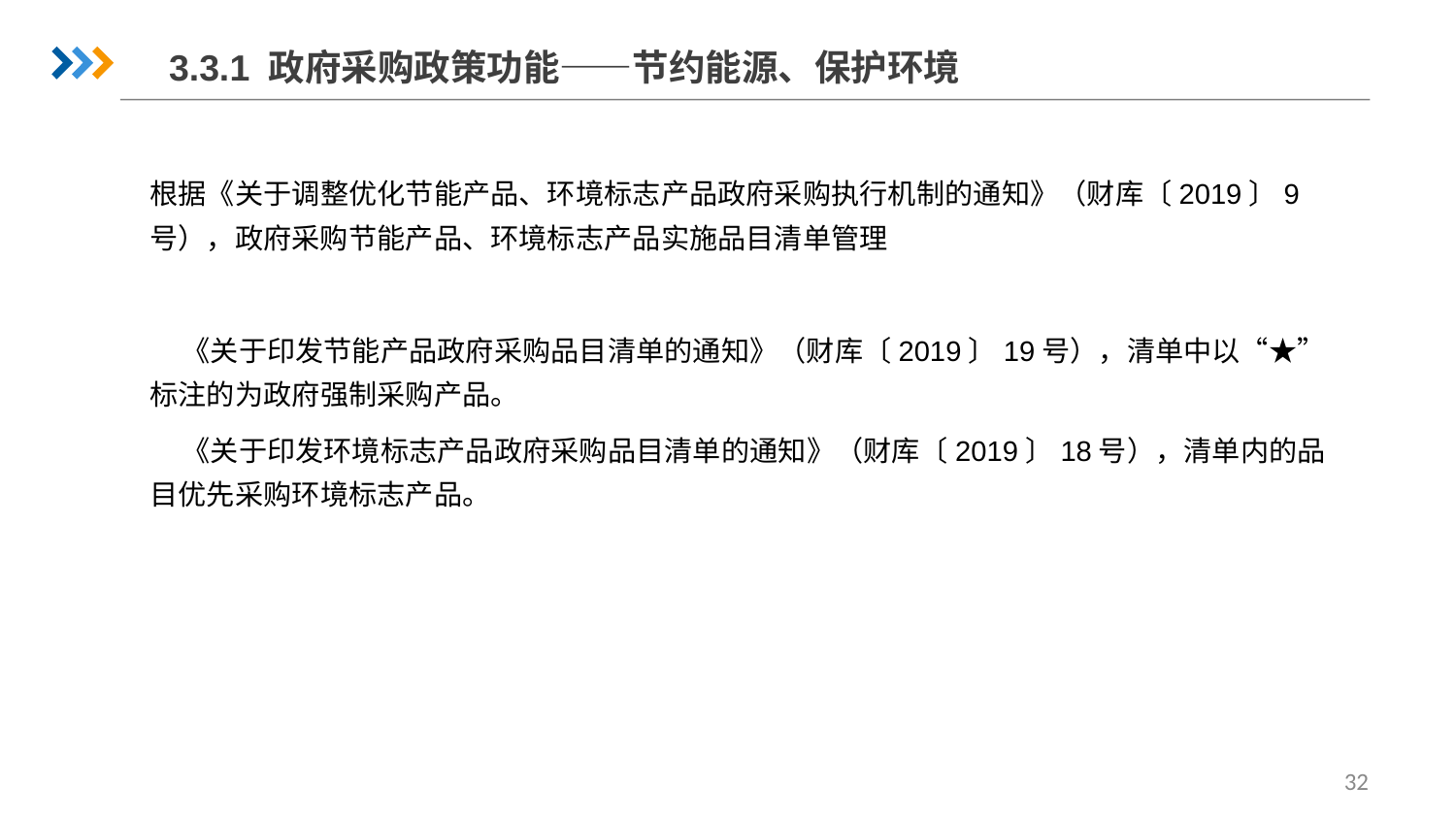

3.3.1 政府采购政策功能——节约能源、保护环境

根据《关于调整优化节能产品、环境标志产品政府采购执行机制的通知》（财库〔2019〕9号），政府采购节能产品、环境标志产品实施品目清单管理

    《关于印发节能产品政府采购品目清单的通知》（财库〔2019〕19号），清单中以“★”标注的为政府强制采购产品。
    《关于印发环境标志产品政府采购品目清单的通知》（财库〔2019〕18号），清单内的品目优先采购环境标志产品。

32